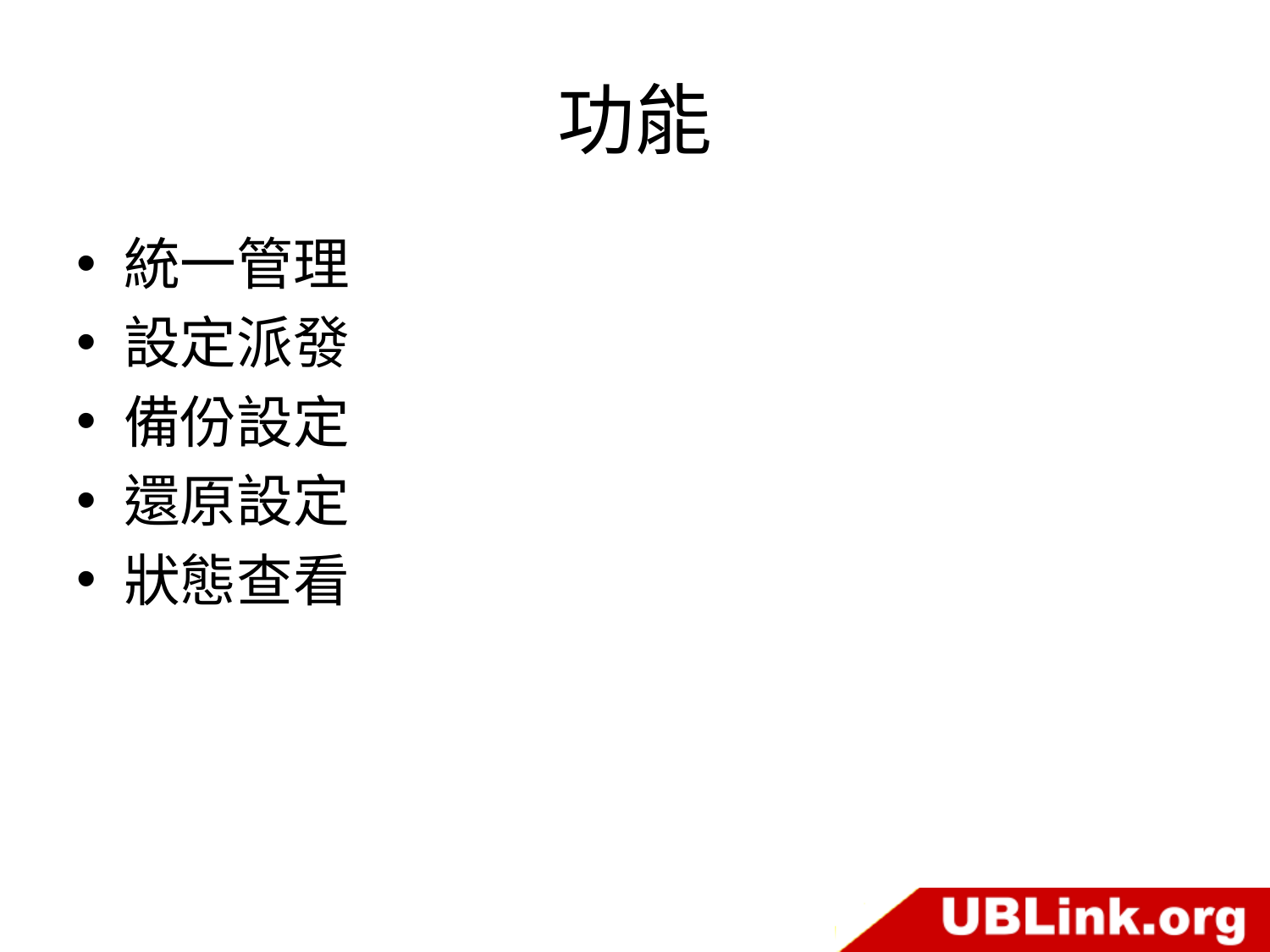

# 功能
統一管理
設定派發
備份設定
還原設定
狀態查看